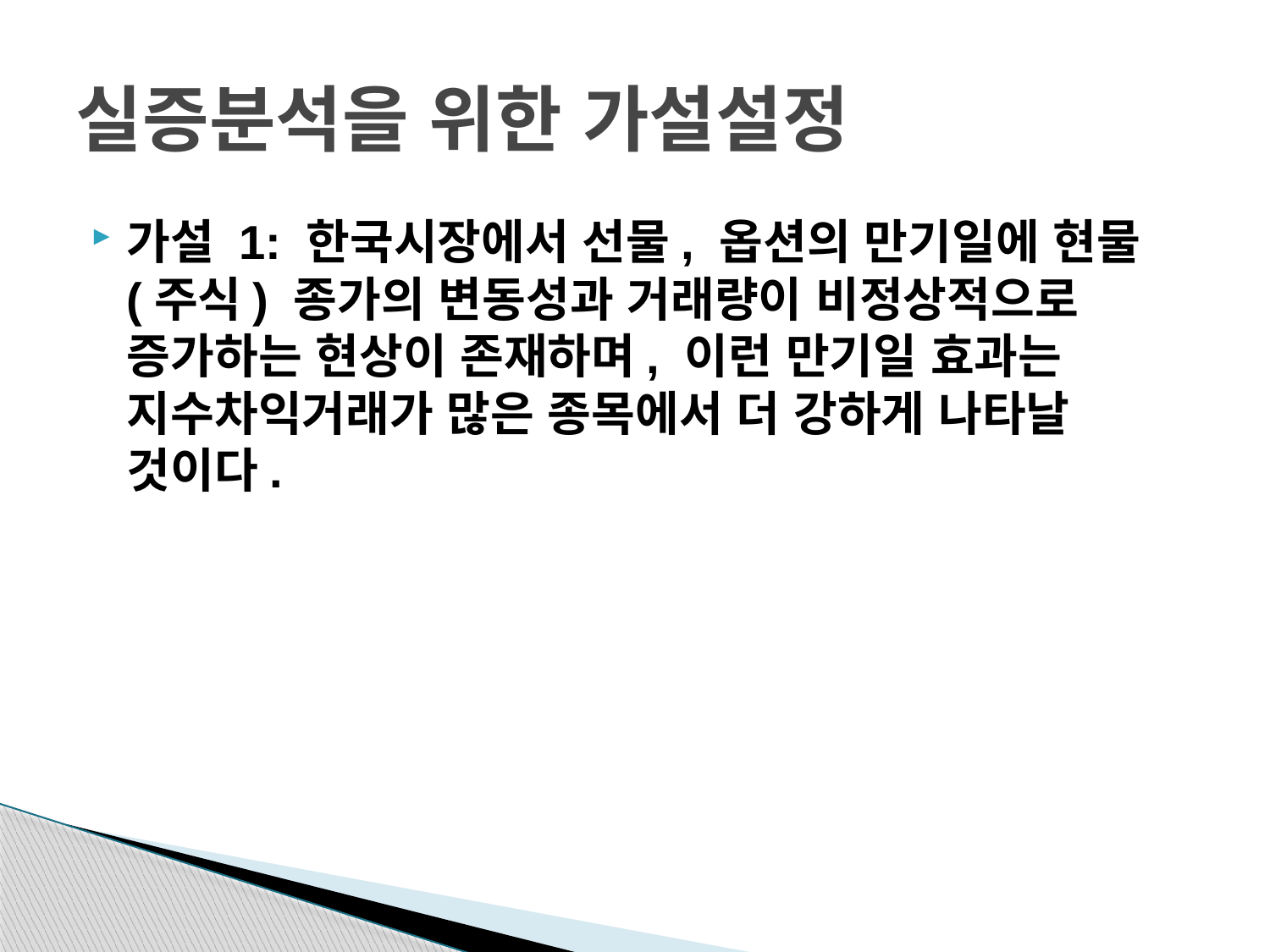

# 실증분석을 위한 가설설정
가설 1: 한국시장에서 선물, 옵션의 만기일에 현물(주식) 종가의 변동성과 거래량이 비정상적으로 증가하는 현상이 존재하며, 이런 만기일 효과는 지수차익거래가 많은 종목에서 더 강하게 나타날 것이다.